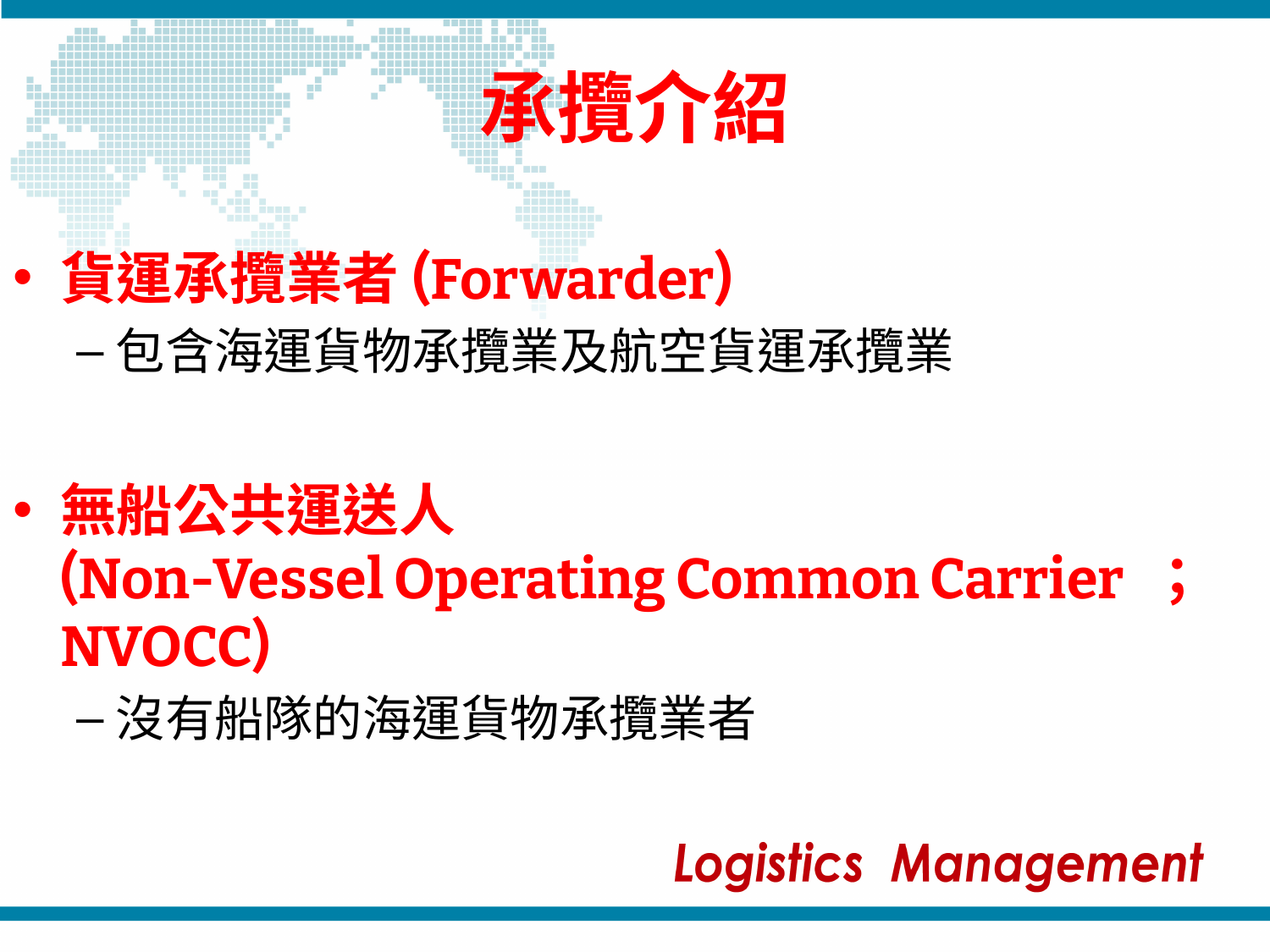

# 承攬介紹
貨運承攬業者(Forwarder)
包含海運貨物承攬業及航空貨運承攬業

無船公共運送人                                                  (Non-Vessel Operating Common Carrier ； NVOCC)
沒有船隊的海運貨物承攬業者